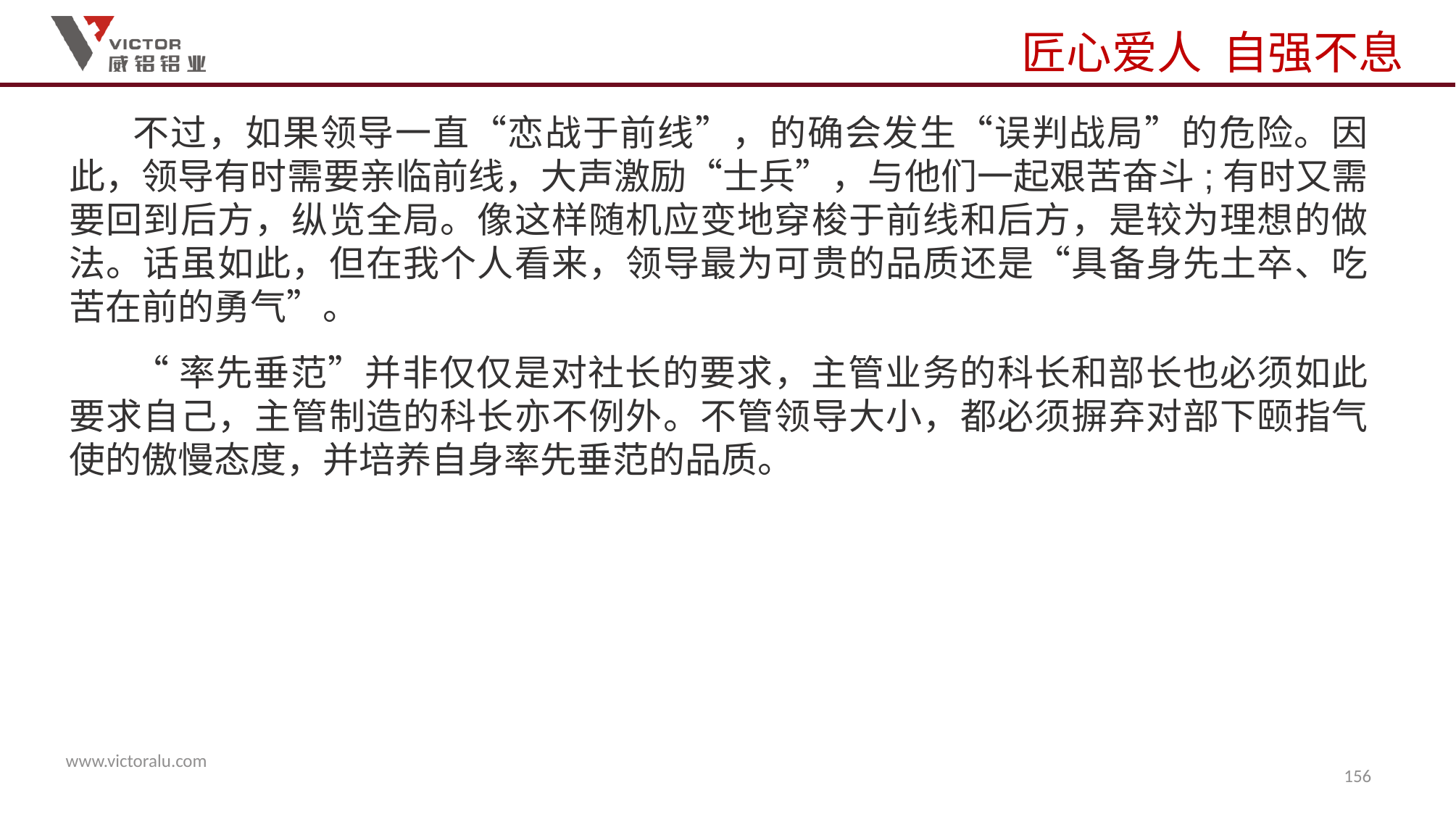

不过，如果领导一直“恋战于前线”，的确会发生“误判战局”的危险。因此，领导有时需要亲临前线，大声激励“士兵”，与他们一起艰苦奋斗;有时又需要回到后方，纵览全局。像这样随机应变地穿梭于前线和后方，是较为理想的做法。话虽如此，但在我个人看来，领导最为可贵的品质还是“具备身先土卒、吃苦在前的勇气”。
“率先垂范”并非仅仅是对社长的要求，主管业务的科长和部长也必须如此要求自己，主管制造的科长亦不例外。不管领导大小，都必须摒弃对部下颐指气使的傲慢态度，并培养自身率先垂范的品质。
156